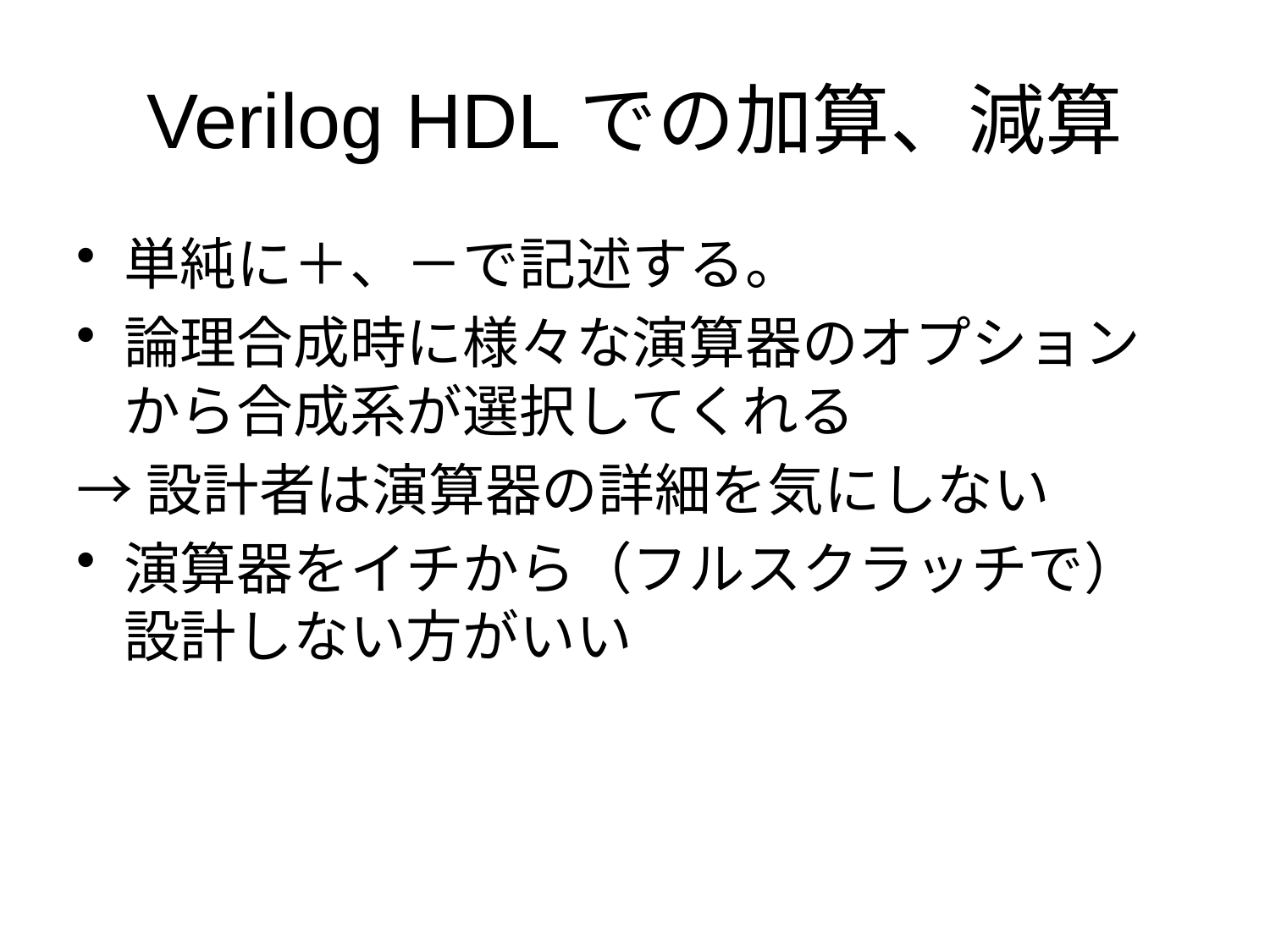

# Verilog HDLでの加算、減算
単純に＋、－で記述する。
論理合成時に様々な演算器のオプションから合成系が選択してくれる
→設計者は演算器の詳細を気にしない
演算器をイチから（フルスクラッチで）設計しない方がいい